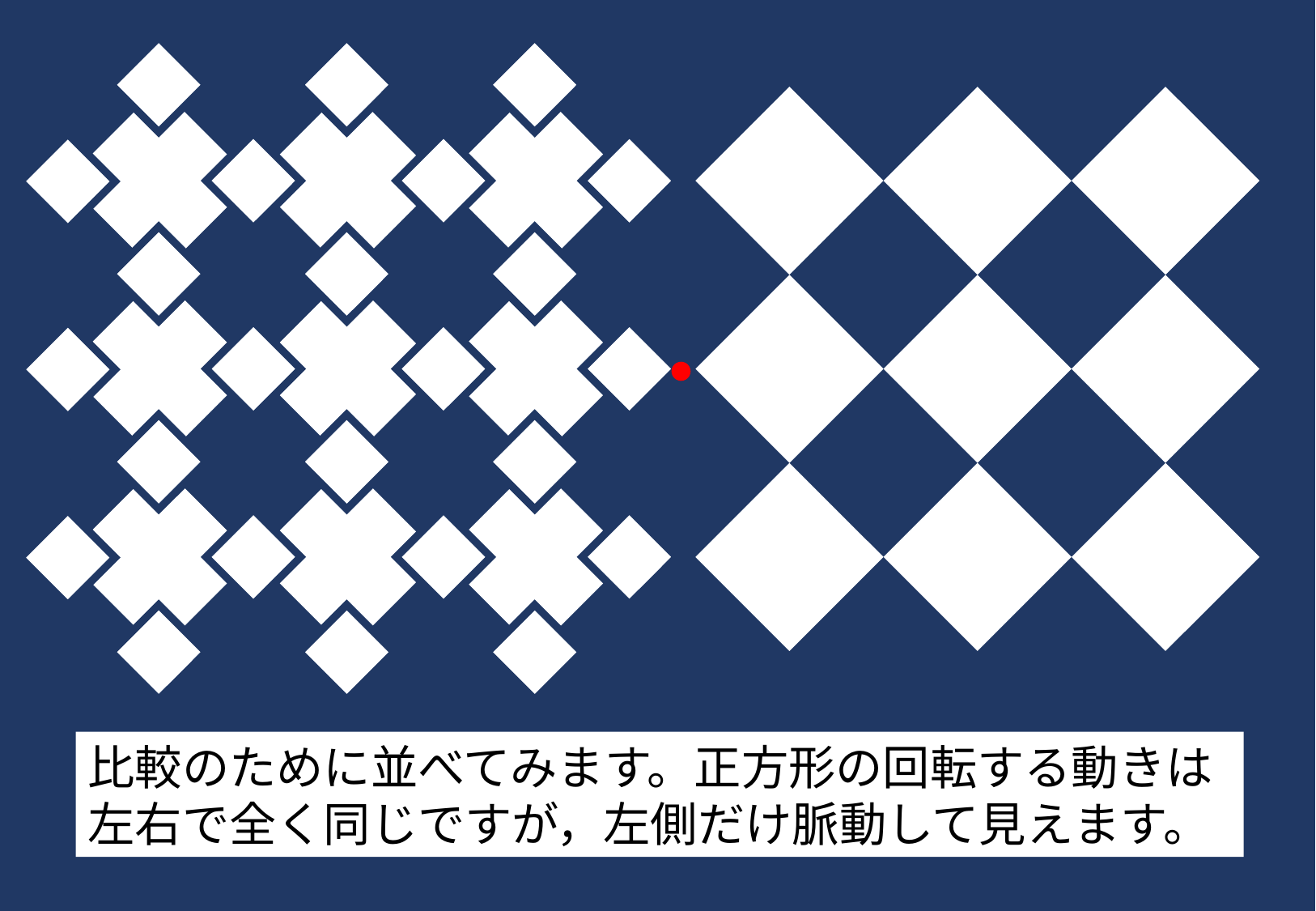

比較のために並べてみます。正方形の回転する動きは左右で全く同じですが，左側だけ脈動して見えます。